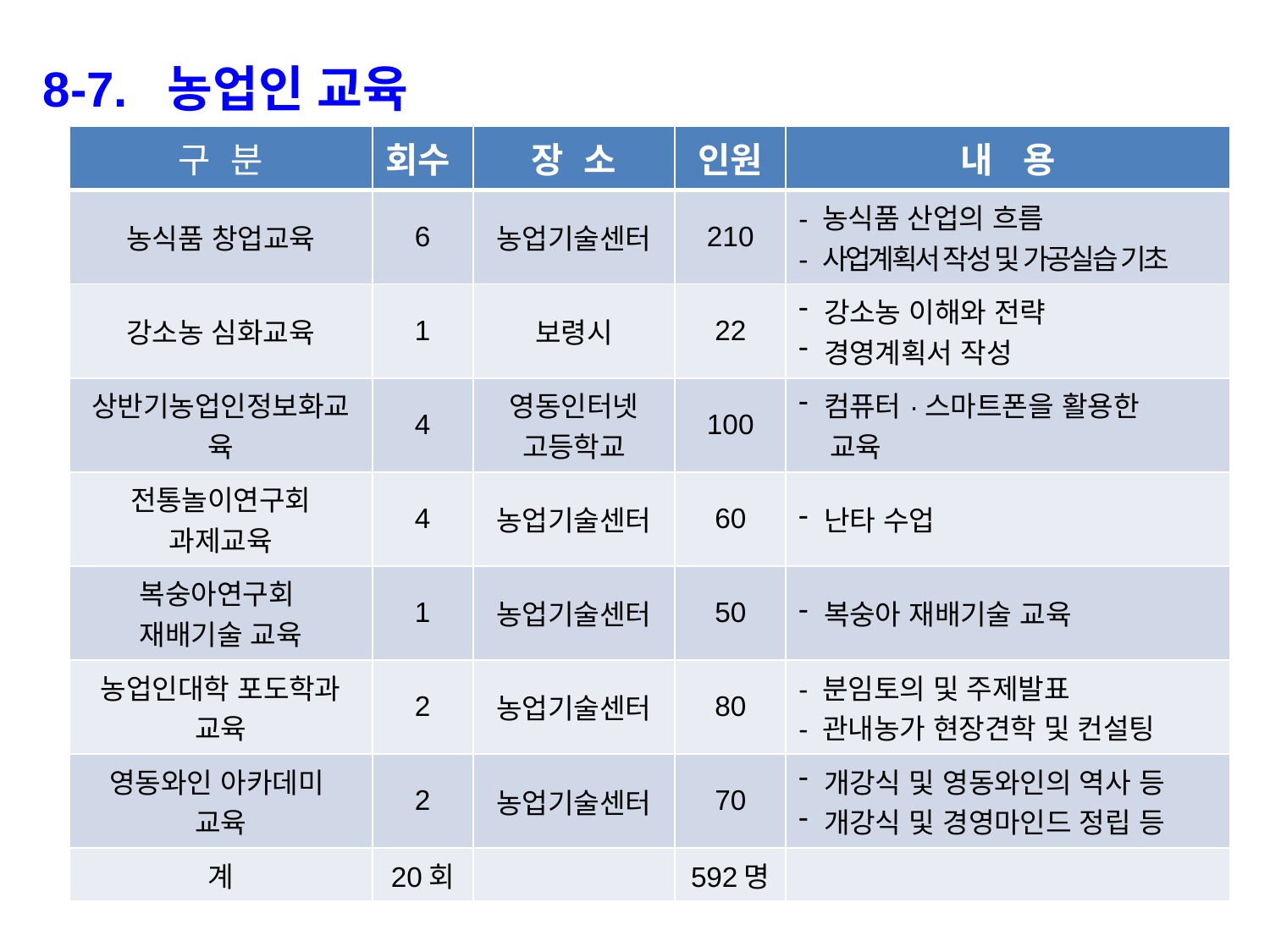

8-7.  농업인 교육

| 구 분 | 회수 | 장 소 | 인원 | 내 용 |
| --- | --- | --- | --- | --- |
| 농식품 창업교육 | 6 | 농업기술센터 | 210 | - 농식품 산업의 흐름 - 사업계획서 작성 및 가공실습 기초 |
| 강소농 심화교육 | 1 | 보령시 | 22 | 강소농 이해와 전략 경영계획서 작성 |
| 상반기농업인정보화교육 | 4 | 영동인터넷 고등학교 | 100 | 컴퓨터·스마트폰을 활용한 교육 |
| 전통놀이연구회 과제교육 | 4 | 농업기술센터 | 60 | 난타 수업 |
| 복숭아연구회 재배기술 교육 | 1 | 농업기술센터 | 50 | 복숭아 재배기술 교육 |
| 농업인대학 포도학과 교육 | 2 | 농업기술센터 | 80 | - 분임토의 및 주제발표 - 관내농가 현장견학 및 컨설팅 |
| 영동와인 아카데미 교육 | 2 | 농업기술센터 | 70 | 개강식 및 영동와인의 역사 등 개강식 및 경영마인드 정립 등 |
| 계 | 20회 |  | 592명 |  |